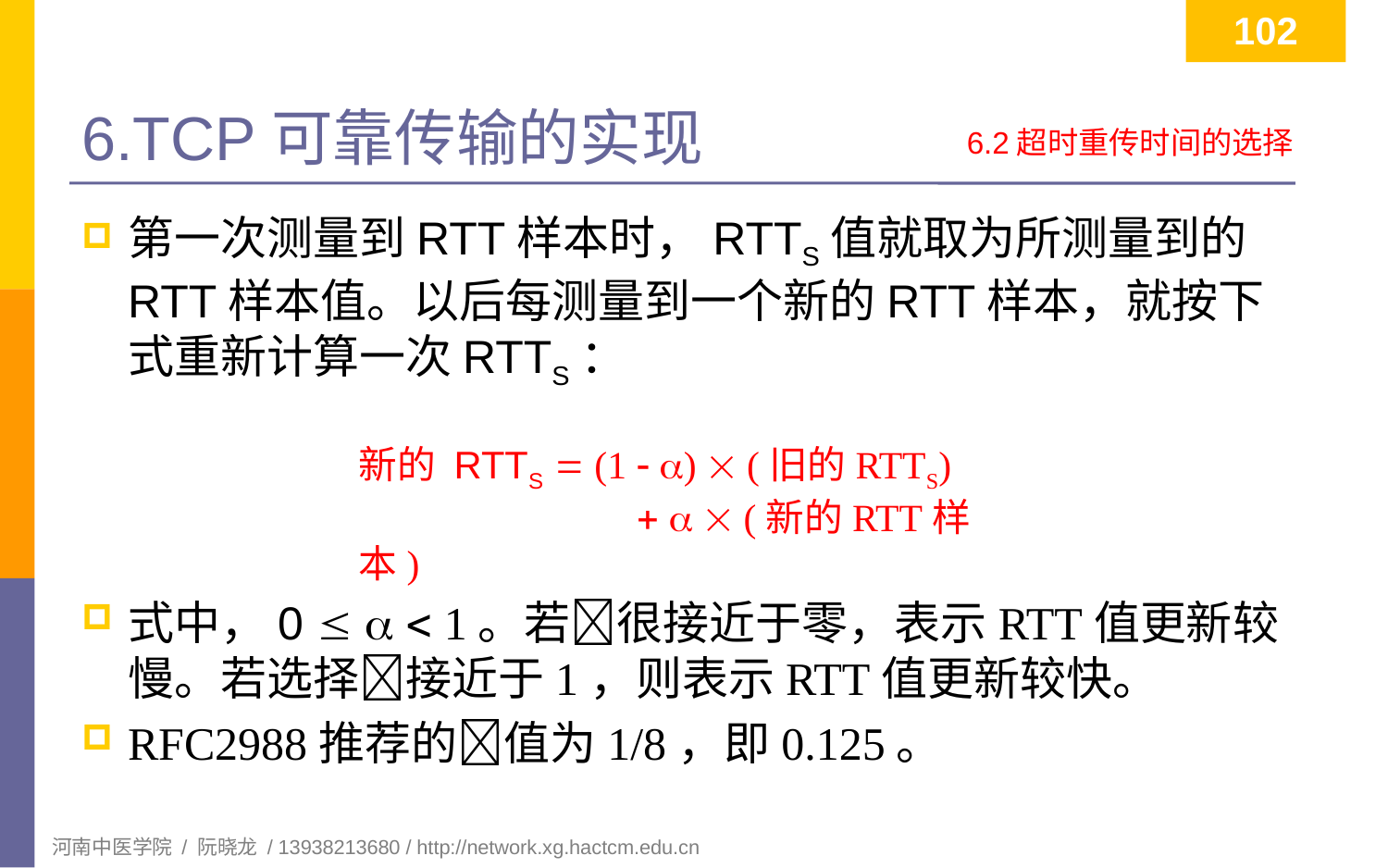

102
# 6.TCP可靠传输的实现
6.2超时重传时间的选择
第一次测量到RTT样本时，RTTS值就取为所测量到的RTT样本值。以后每测量到一个新的RTT样本，就按下式重新计算一次RTTS：

式中，0 ≤ α < 1。若α很接近于零，表示RTT值更新较慢。若选择α接近于1，则表示RTT值更新较快。
RFC2988推荐的α值为1/8，即0.125。
新的 RTTS = (1 − α) × (旧的RTTS)
		+ α × (新的RTT样本)